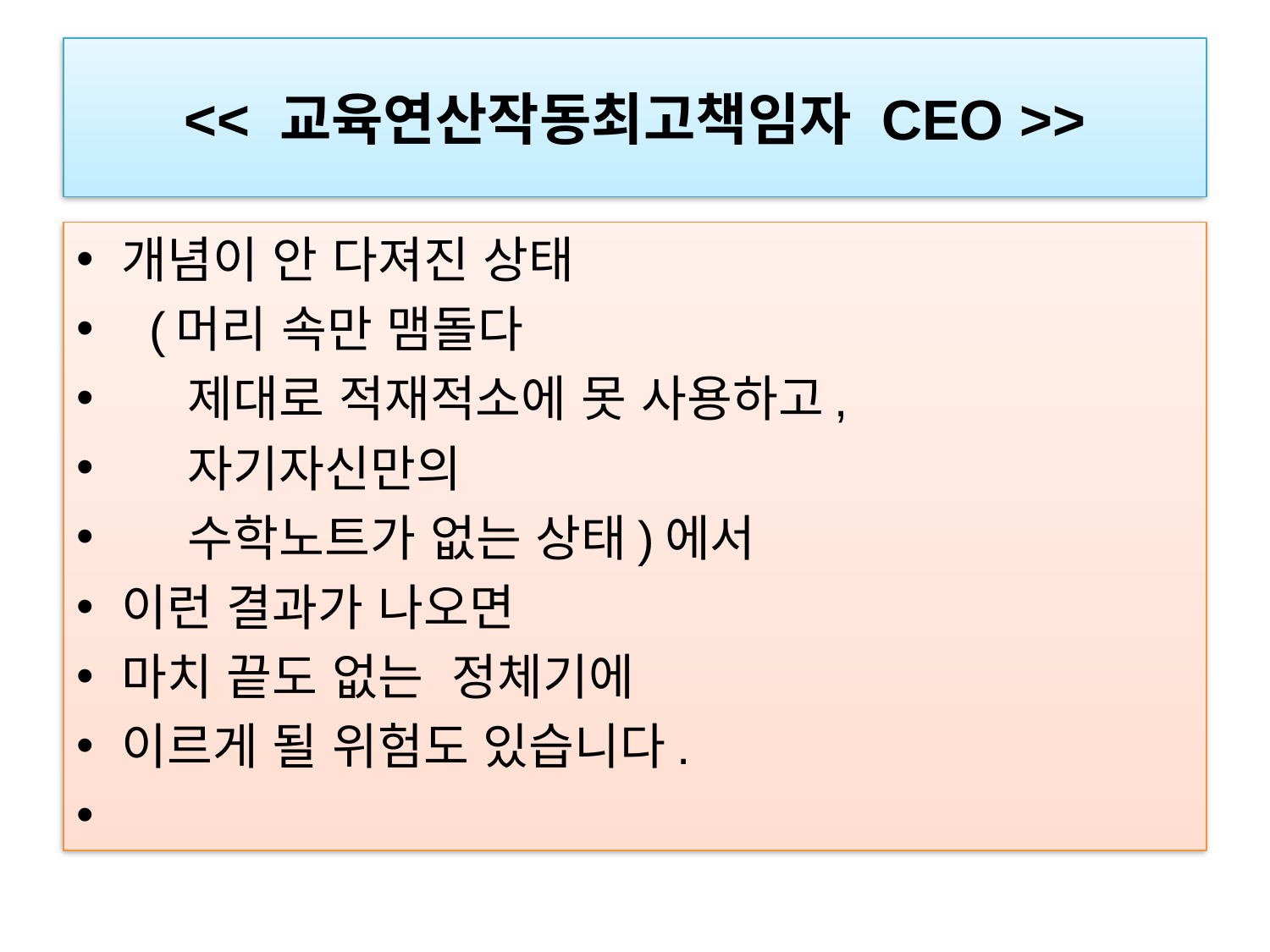

# << 교육연산작동최고책임자 CEO >>
개념이 안 다져진 상태
  (머리 속만 맴돌다
    제대로 적재적소에 못 사용하고,
    자기자신만의
    수학노트가 없는 상태)에서
이런 결과가 나오면
마치 끝도 없는  정체기에
이르게 될 위험도 있습니다.